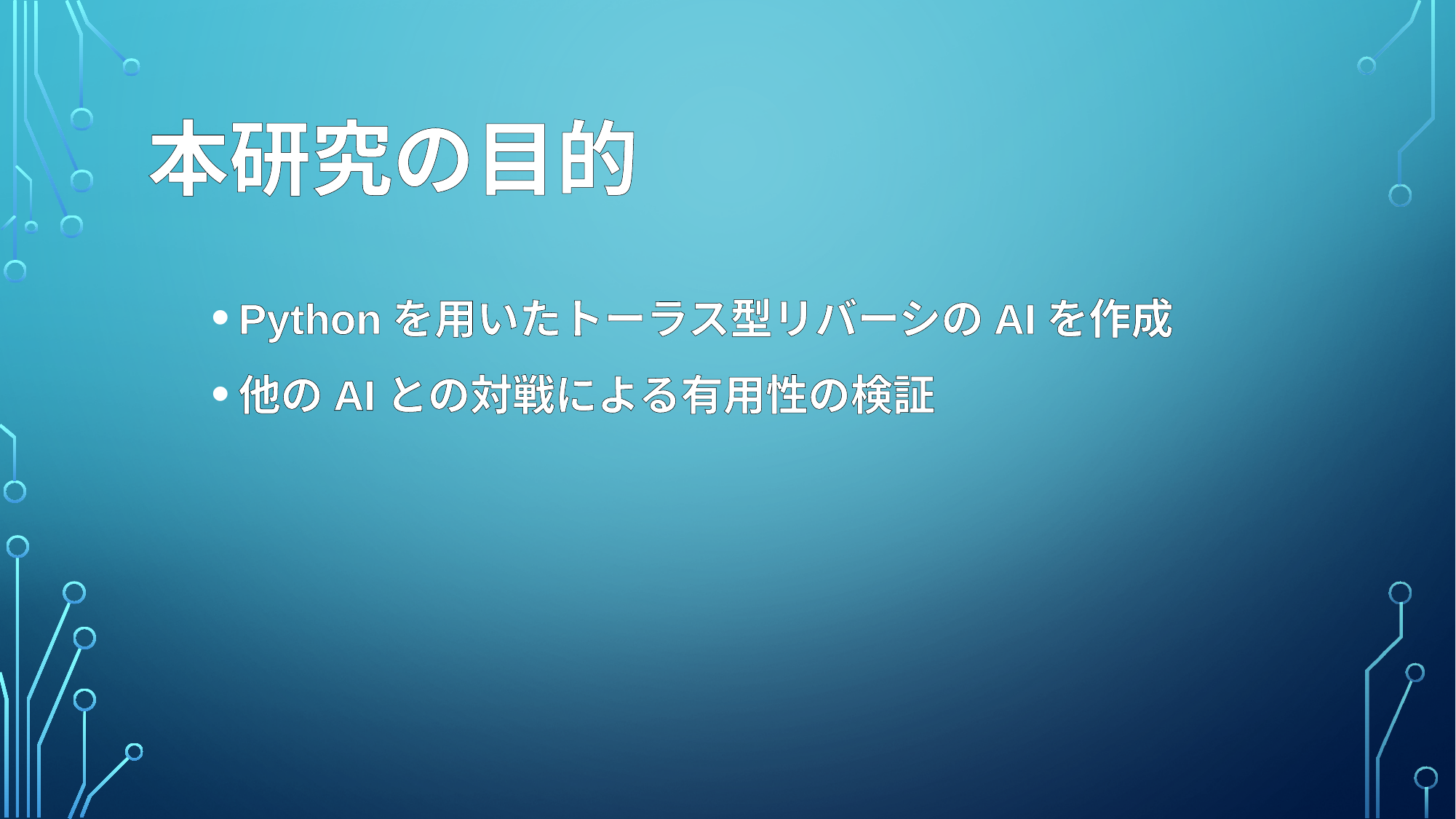

# 本研究の目的
Pythonを用いたトーラス型リバーシのAIを作成
他のAIとの対戦による有用性の検証